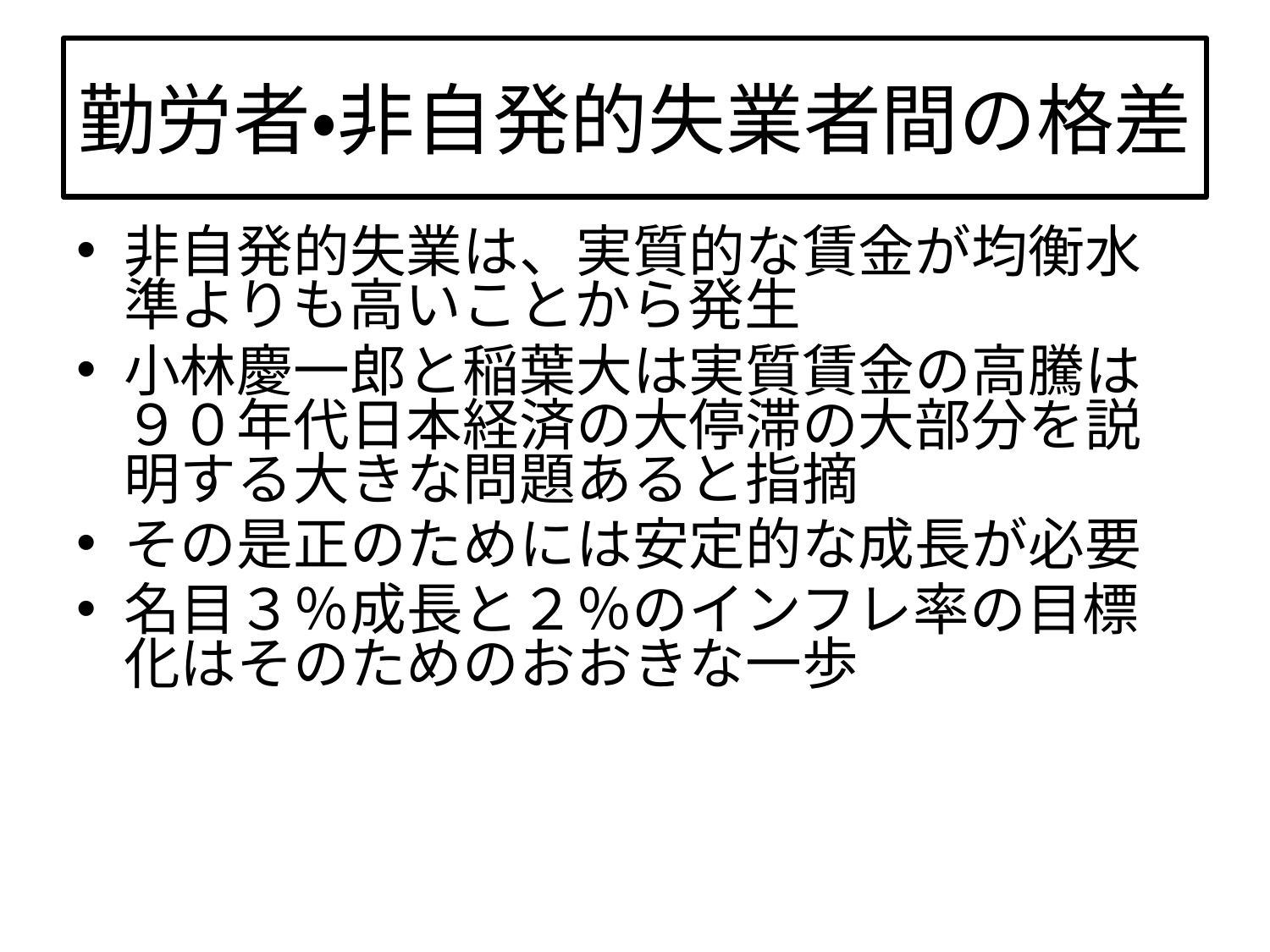

# 勤労者・非自発的失業者間の格差
非自発的失業は、実質的な賃金が均衡水準よりも高いことから発生
小林慶一郎と稲葉大は実質賃金の高騰は９０年代日本経済の大停滞の大部分を説明する大きな問題あると指摘
その是正のためには安定的な成長が必要
名目３％成長と２％のインフレ率の目標化はそのためのおおきな一歩